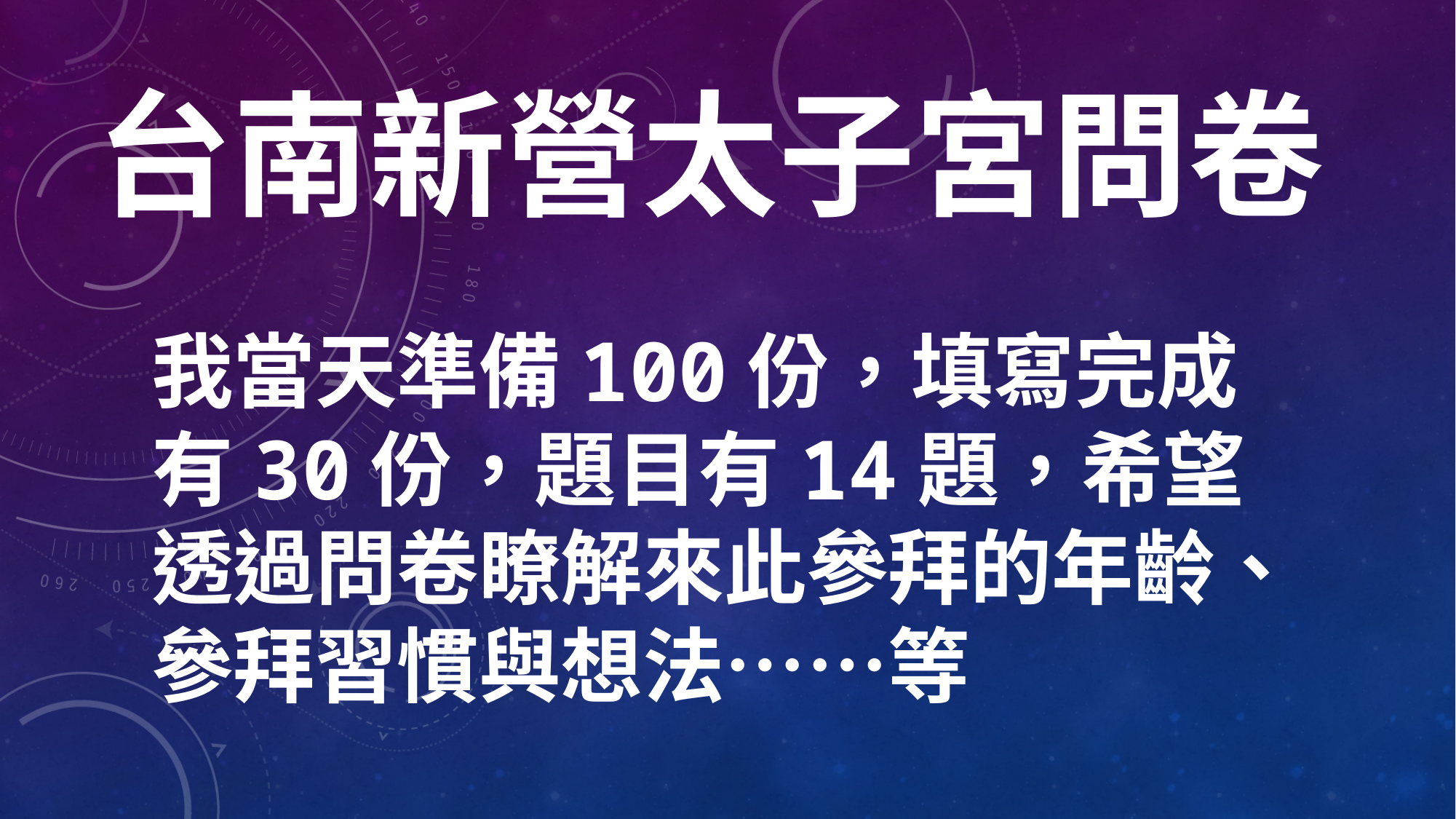

# 台南新營太子宮問卷
我當天準備100份，填寫完成有30份，題目有14題，希望透過問卷瞭解來此參拜的年齡、參拜習慣與想法……等